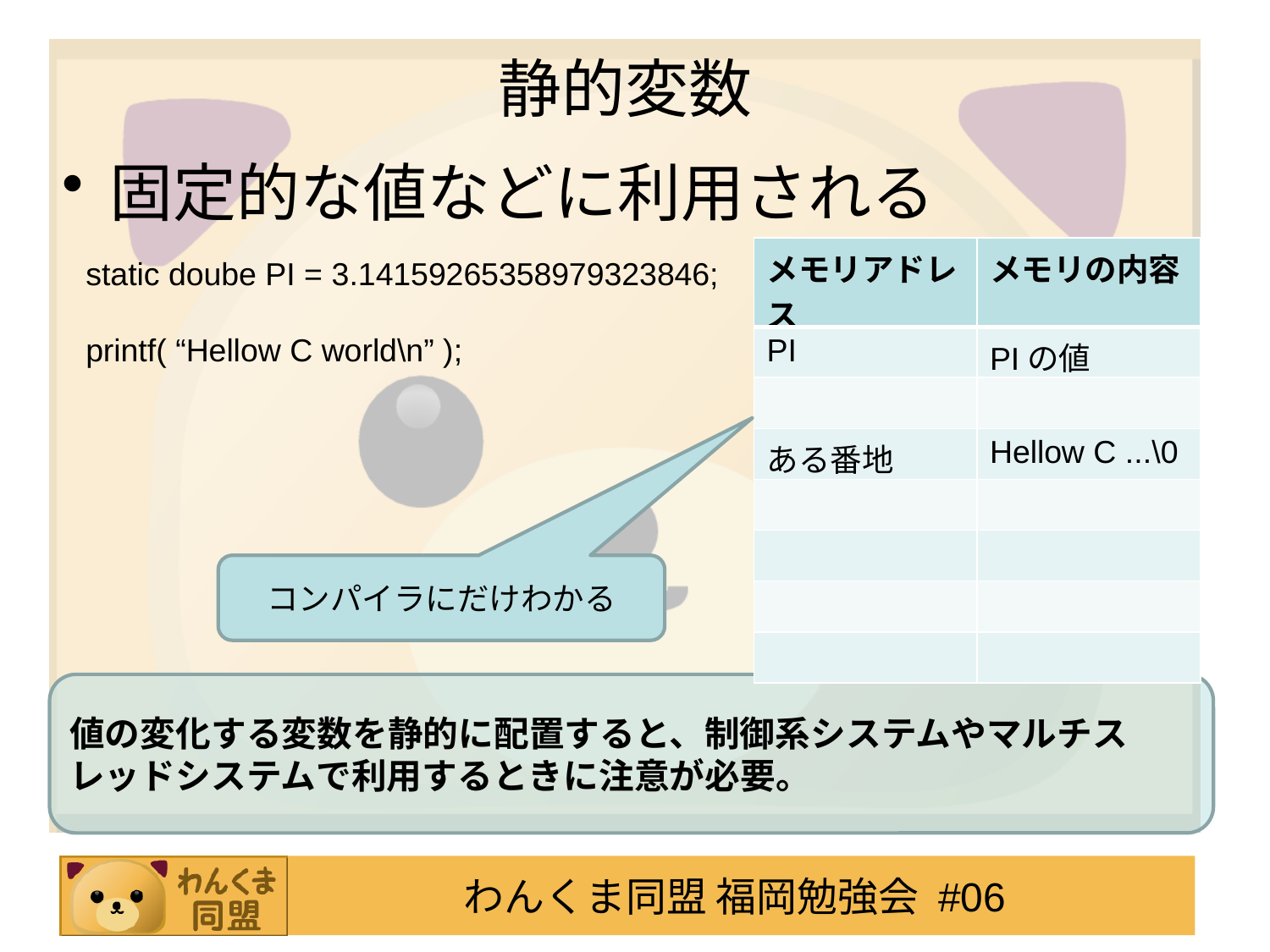

# 静的変数
固定的な値などに利用される
| メモリアドレス | メモリの内容 |
| --- | --- |
| PI | PIの値 |
|  |  |
| ある番地 | Hellow C ...\0 |
|  |  |
|  |  |
|  |  |
|  |  |
static doube PI = 3.14159265358979323846;

printf( “Hellow C world\n” );
コンパイラにだけわかる
値の変化する変数を静的に配置すると、制御系システムやマルチスレッドシステムで利用するときに注意が必要。